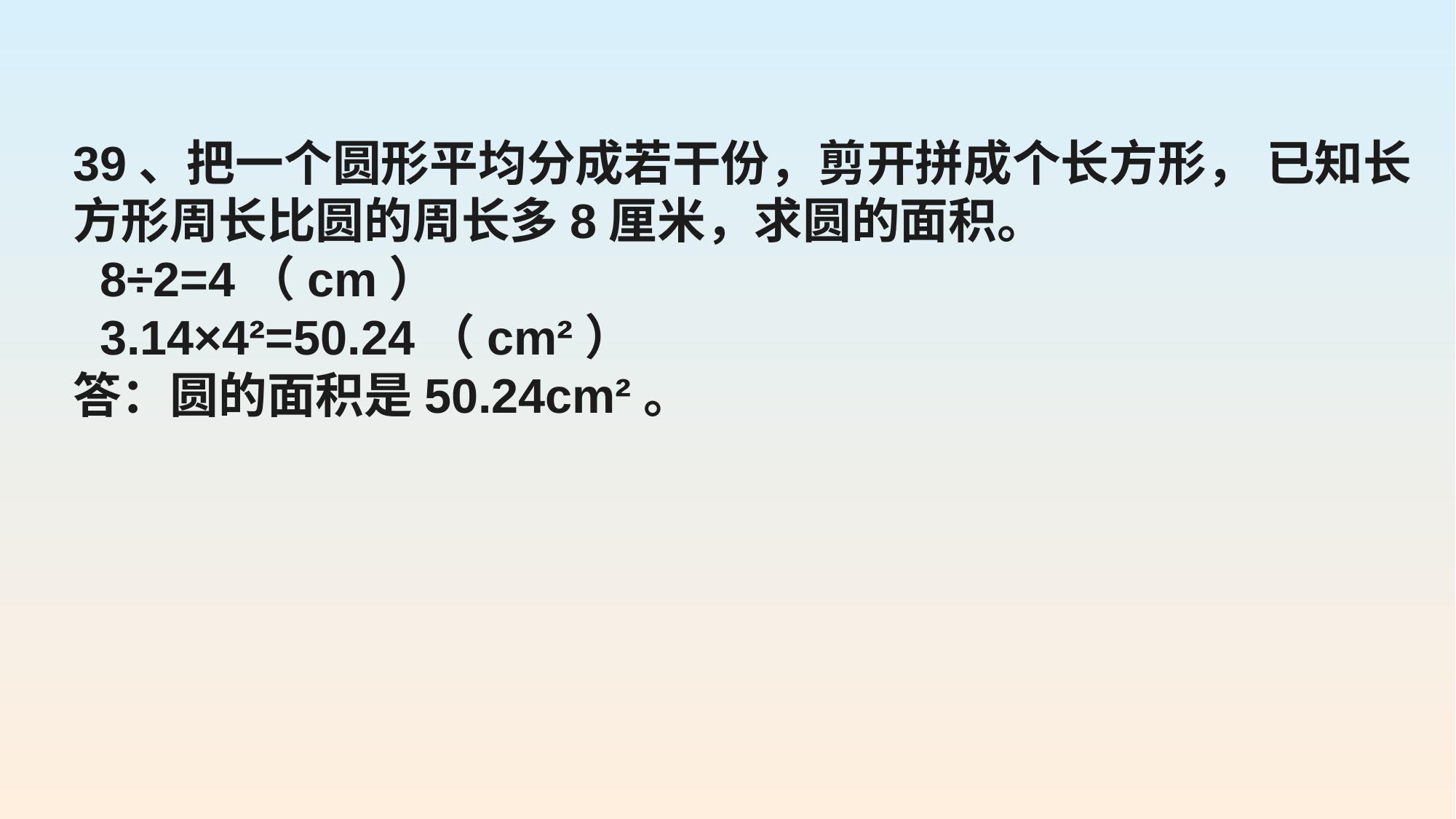

39、把一个圆形平均分成若干份，剪开拼成个长方形， 已知长方形周长比圆的周长多8厘米，求圆的面积。
  8÷2=4（cm）
  3.14×4²=50.24（cm²）
答：圆的面积是50.24cm²。